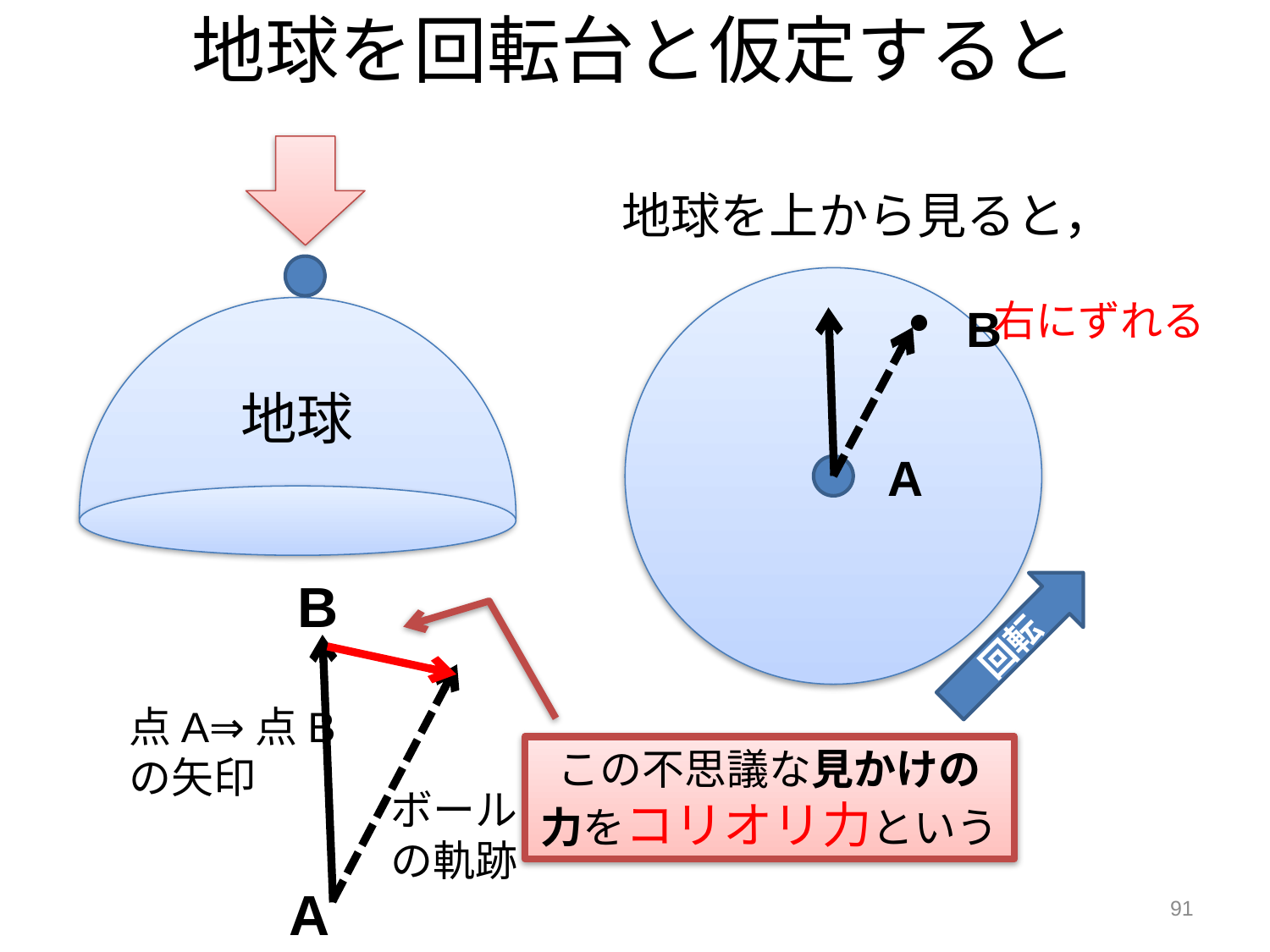

# 地球を回転台と仮定すると

地球を上から見ると，

・B
右にずれる

地球
・A

B
回転
点A⇒点B
の矢印
この不思議な見かけの力をコリオリ力という
ボール
の軌跡
A
91